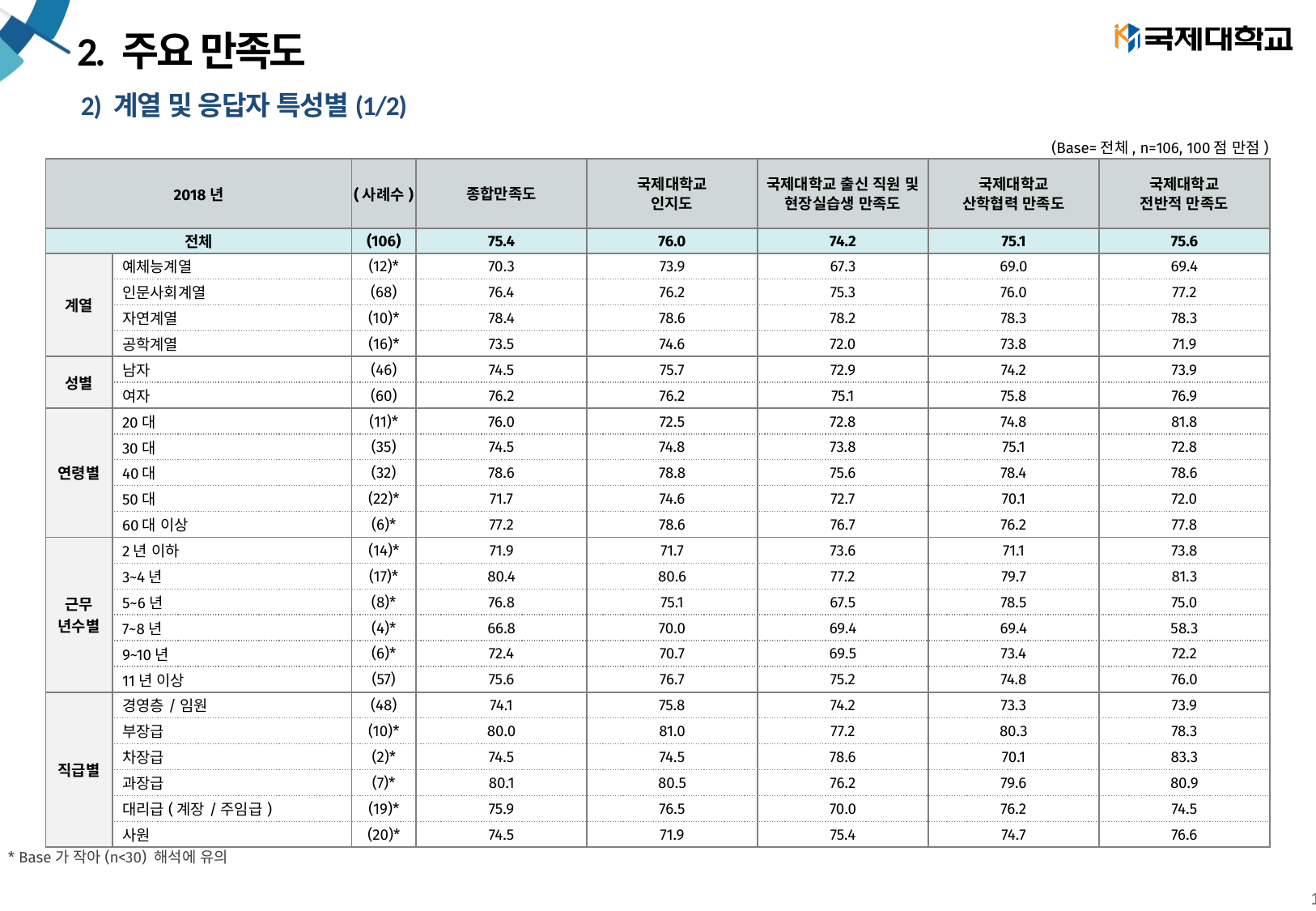

# 2. 주요 만족도
2) 계열 및 응답자 특성별(1/2)
(Base=전체, n=106, 100점 만점)
| 2018년 |  | (사례수) | 종합만족도 | 국제대학교 인지도 | 국제대학교 출신 직원 및 현장실습생 만족도 | 국제대학교 산학협력 만족도 | 국제대학교 전반적 만족도 |
| --- | --- | --- | --- | --- | --- | --- | --- |
| 전체 |  | (106) | 75.4 | 76.0 | 74.2 | 75.1 | 75.6 |
| 계열 | 예체능계열 | (12)\* | 70.3 | 73.9 | 67.3 | 69.0 | 69.4 |
|  | 인문사회계열 | (68) | 76.4 | 76.2 | 75.3 | 76.0 | 77.2 |
|  | 자연계열 | (10)\* | 78.4 | 78.6 | 78.2 | 78.3 | 78.3 |
|  | 공학계열 | (16)\* | 73.5 | 74.6 | 72.0 | 73.8 | 71.9 |
| 성별 | 남자 | (46) | 74.5 | 75.7 | 72.9 | 74.2 | 73.9 |
|  | 여자 | (60) | 76.2 | 76.2 | 75.1 | 75.8 | 76.9 |
| 연령별 | 20대 | (11)\* | 76.0 | 72.5 | 72.8 | 74.8 | 81.8 |
|  | 30대 | (35) | 74.5 | 74.8 | 73.8 | 75.1 | 72.8 |
|  | 40대 | (32) | 78.6 | 78.8 | 75.6 | 78.4 | 78.6 |
|  | 50대 | (22)\* | 71.7 | 74.6 | 72.7 | 70.1 | 72.0 |
|  | 60대 이상 | (6)\* | 77.2 | 78.6 | 76.7 | 76.2 | 77.8 |
| 근무 년수별 | 2년 이하 | (14)\* | 71.9 | 71.7 | 73.6 | 71.1 | 73.8 |
|  | 3~4년 | (17)\* | 80.4 | 80.6 | 77.2 | 79.7 | 81.3 |
|  | 5~6년 | (8)\* | 76.8 | 75.1 | 67.5 | 78.5 | 75.0 |
|  | 7~8년 | (4)\* | 66.8 | 70.0 | 69.4 | 69.4 | 58.3 |
|  | 9~10년 | (6)\* | 72.4 | 70.7 | 69.5 | 73.4 | 72.2 |
|  | 11년 이상 | (57) | 75.6 | 76.7 | 75.2 | 74.8 | 76.0 |
| 직급별 | 경영층/임원 | (48) | 74.1 | 75.8 | 74.2 | 73.3 | 73.9 |
|  | 부장급 | (10)\* | 80.0 | 81.0 | 77.2 | 80.3 | 78.3 |
|  | 차장급 | (2)\* | 74.5 | 74.5 | 78.6 | 70.1 | 83.3 |
|  | 과장급 | (7)\* | 80.1 | 80.5 | 76.2 | 79.6 | 80.9 |
|  | 대리급(계장/주임급) | (19)\* | 75.9 | 76.5 | 70.0 | 76.2 | 74.5 |
|  | 사원 | (20)\* | 74.5 | 71.9 | 75.4 | 74.7 | 76.6 |
* Base가 작아(n<30) 해석에 유의